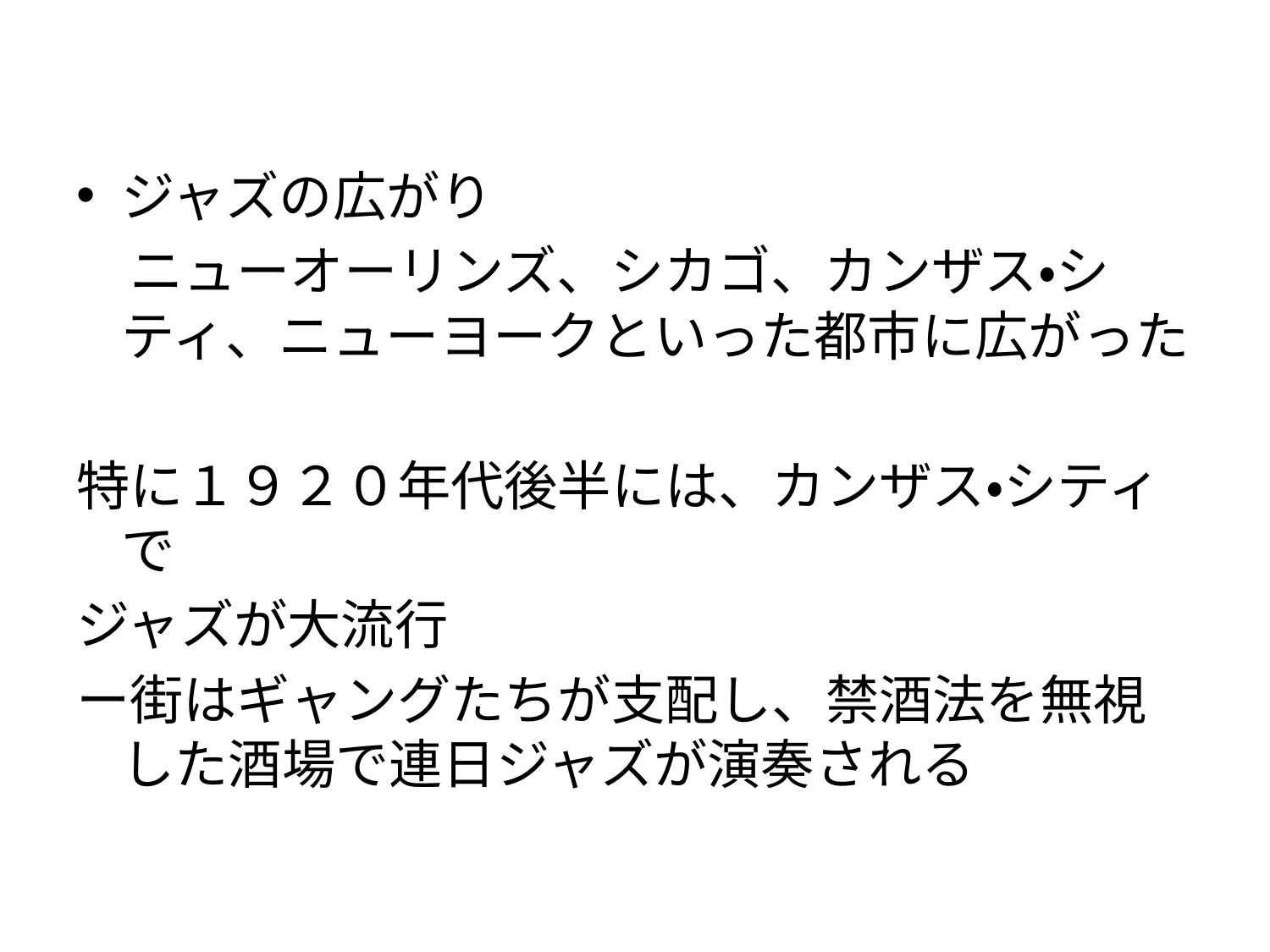

#
ジャズの広がり
　ニューオーリンズ、シカゴ、カンザス・シティ、ニューヨークといった都市に広がった

特に１９２０年代後半には、カンザス・シティで
ジャズが大流行
ー街はギャングたちが支配し、禁酒法を無視した酒場で連日ジャズが演奏される